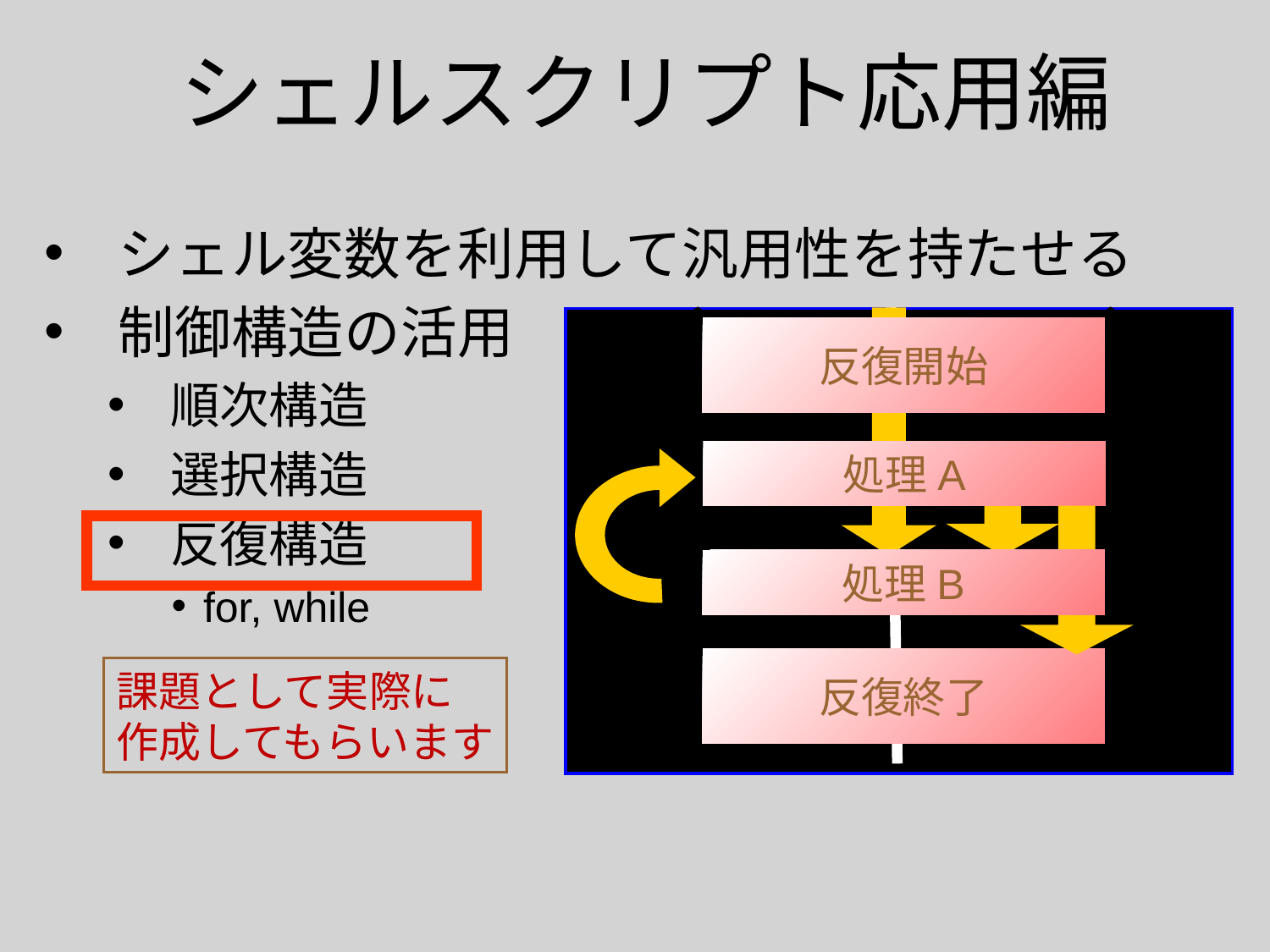

# シェルスクリプト応用編
 シェル変数を利用して汎用性を持たせる
 制御構造の活用
 順次構造
 選択構造
 反復構造
for, while

反復開始
処理A

処理B
反復終了

課題として実際に
作成してもらいます